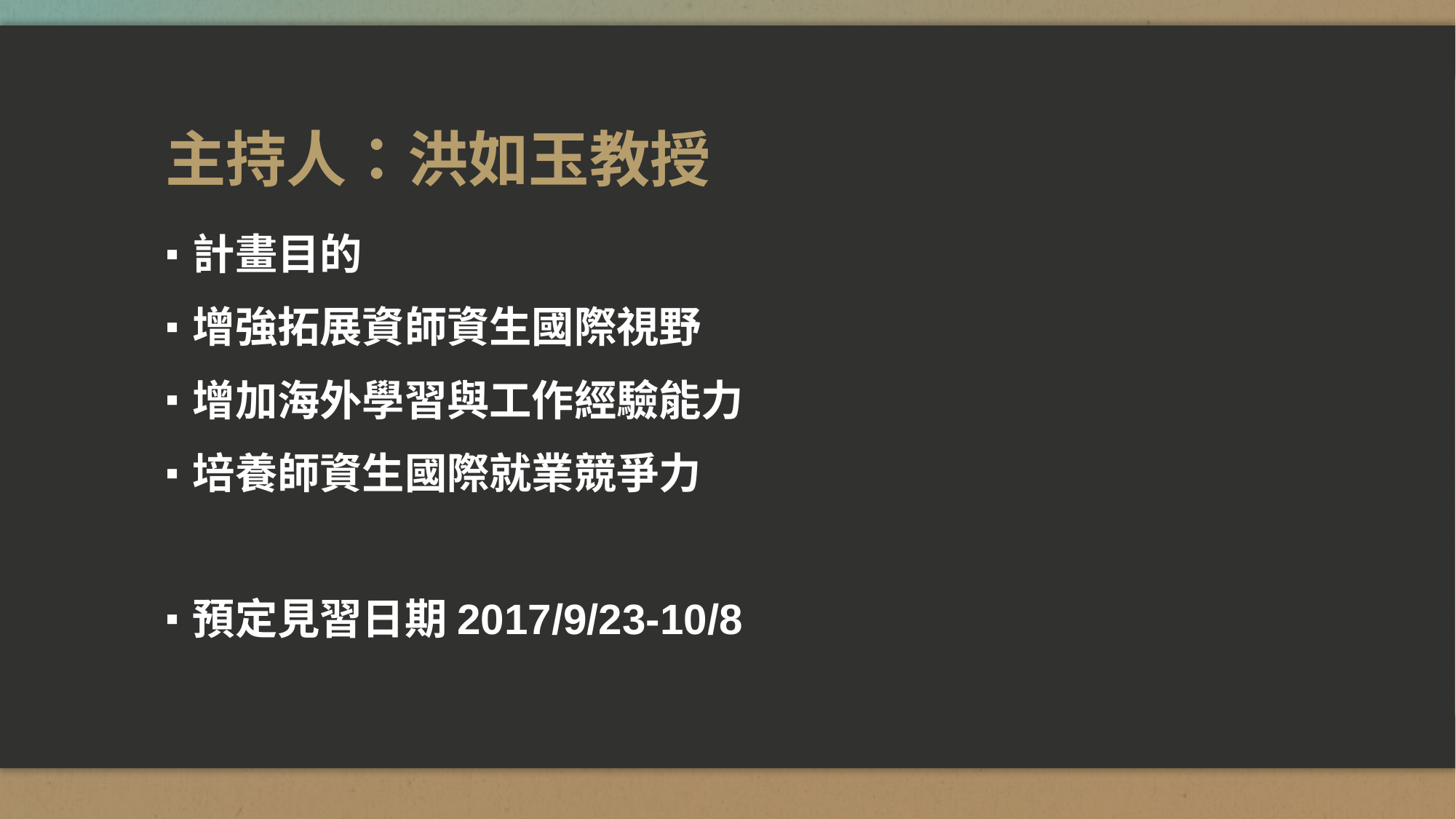

# 主持人：洪如玉教授
計畫目的
增強拓展資師資生國際視野
增加海外學習與工作經驗能力
培養師資生國際就業競爭力

預定見習日期2017/9/23-10/8